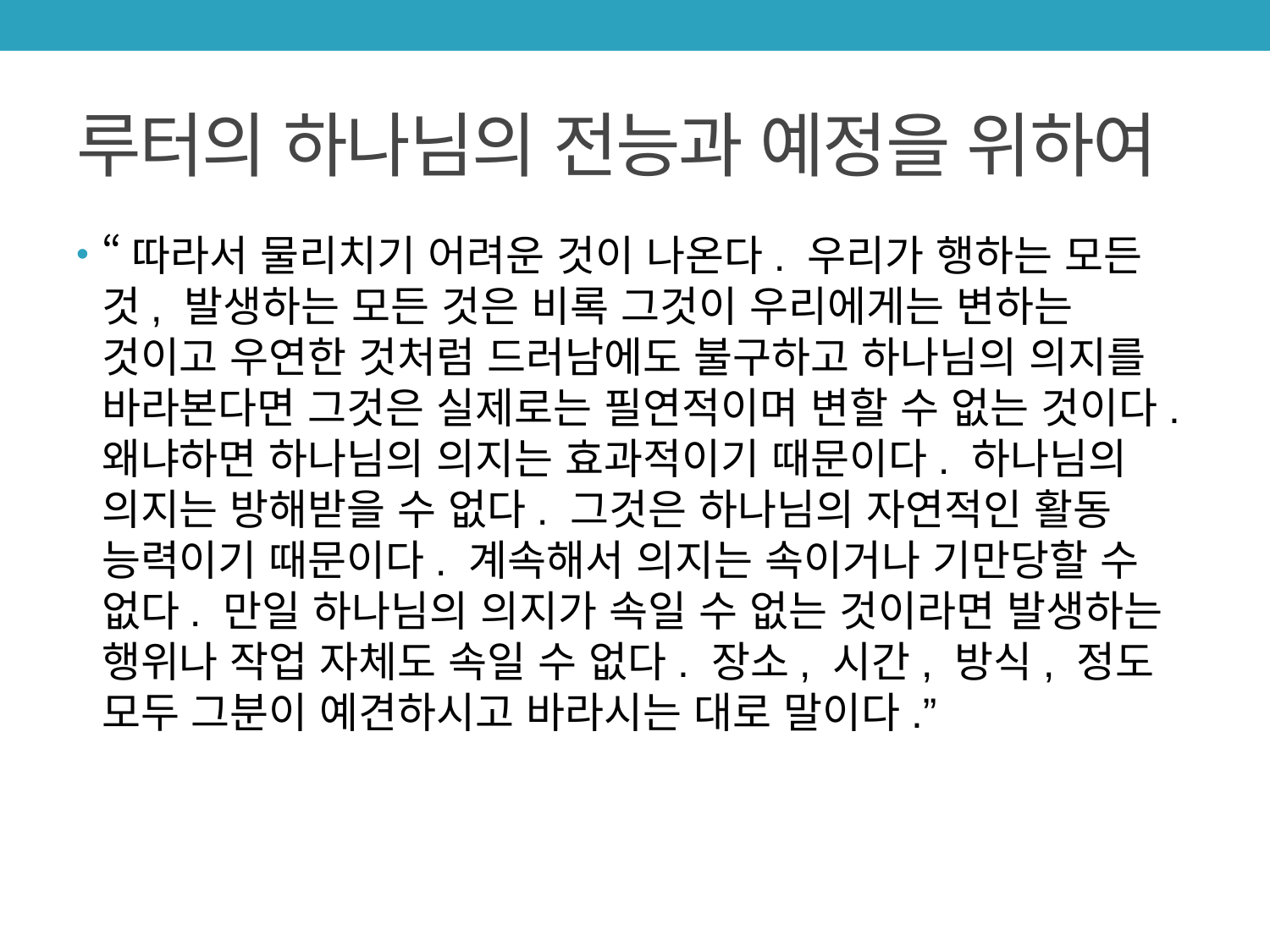

# 루터의 하나님의 전능과 예정을 위하여
“따라서 물리치기 어려운 것이 나온다. 우리가 행하는 모든 것, 발생하는 모든 것은 비록 그것이 우리에게는 변하는 것이고 우연한 것처럼 드러남에도 불구하고 하나님의 의지를 바라본다면 그것은 실제로는 필연적이며 변할 수 없는 것이다. 왜냐하면 하나님의 의지는 효과적이기 때문이다. 하나님의 의지는 방해받을 수 없다. 그것은 하나님의 자연적인 활동 능력이기 때문이다. 계속해서 의지는 속이거나 기만당할 수 없다. 만일 하나님의 의지가 속일 수 없는 것이라면 발생하는 행위나 작업 자체도 속일 수 없다. 장소, 시간, 방식, 정도 모두 그분이 예견하시고 바라시는 대로 말이다.”